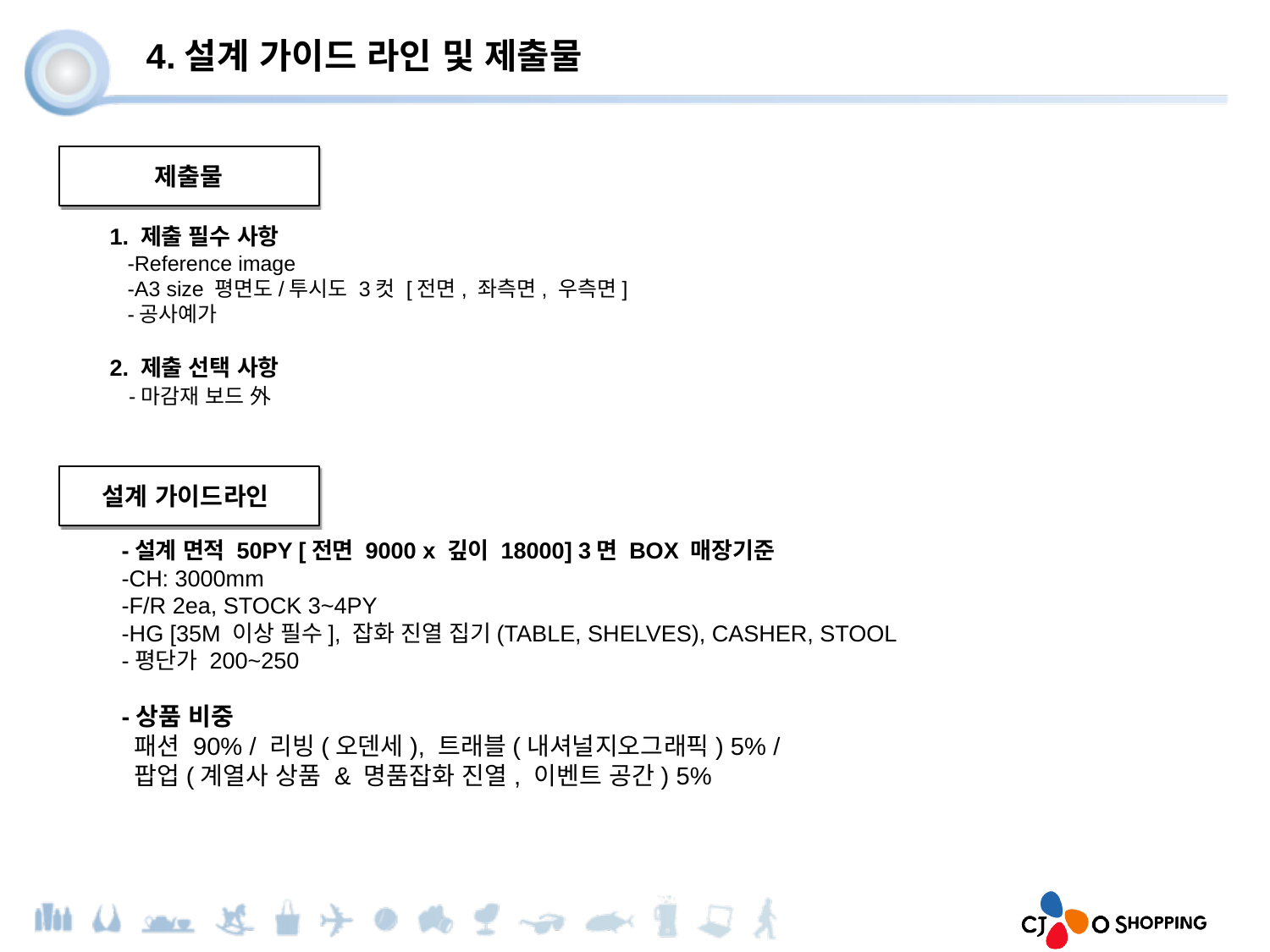

4.설계 가이드 라인 및 제출물
제출물
1. 제출 필수 사항
   -Reference image
   -A3 size 평면도/투시도 3컷 [전면, 좌측면, 우측면]
   -공사예가

2. 제출 선택 사항
   -마감재 보드 外
설계 가이드라인
-설계 면적 50PY [전면 9000 x 깊이 18000] 3면 BOX 매장기준
-CH: 3000mm
-F/R 2ea, STOCK 3~4PY
-HG [35M 이상 필수], 잡화 진열 집기(TABLE, SHELVES), CASHER, STOOL
-평단가 200~250

-상품 비중
 패션 90% / 리빙(오덴세), 트래블(내셔널지오그래픽) 5% /
 팝업(계열사 상품 & 명품잡화 진열, 이벤트 공간) 5%